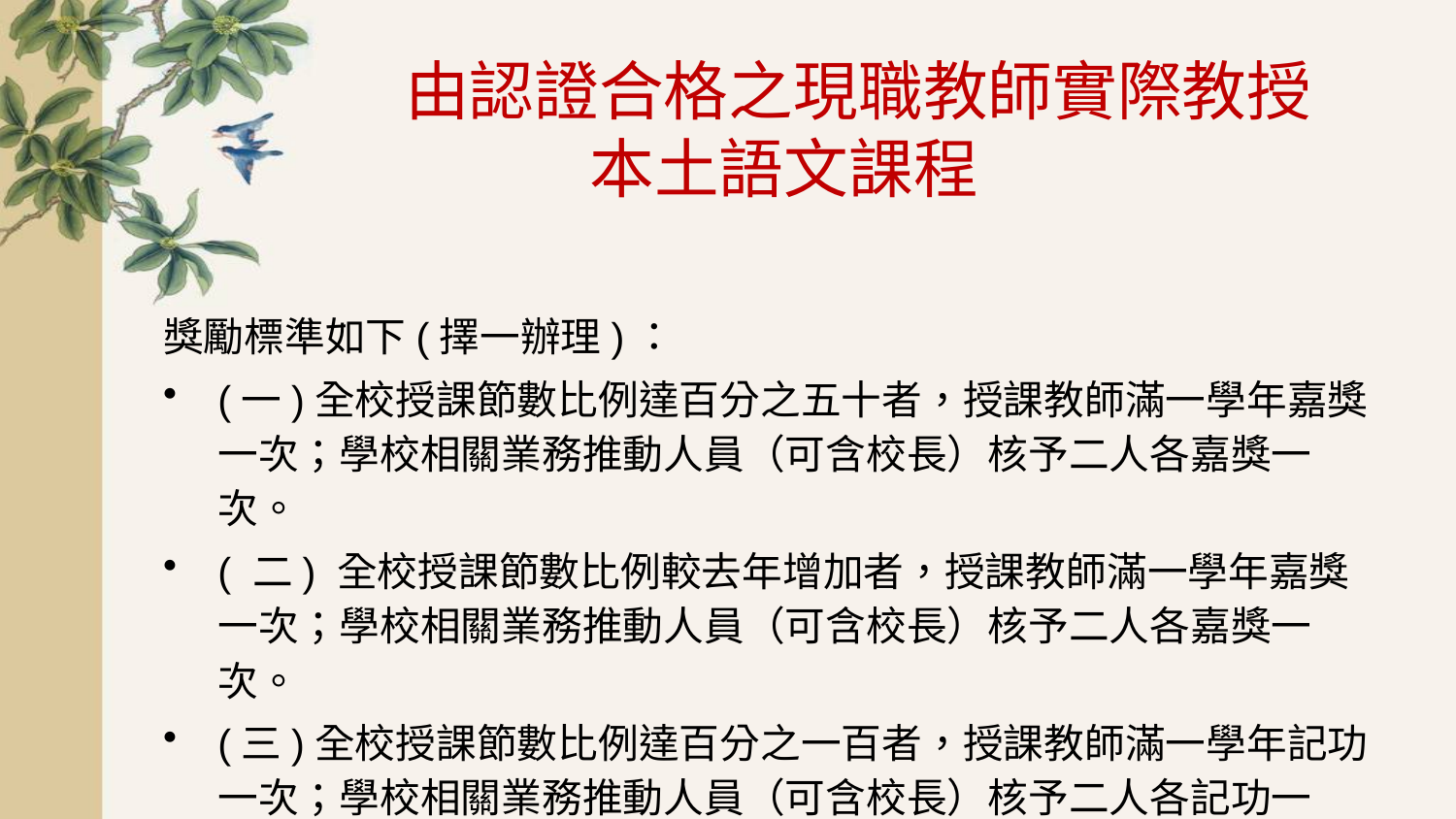

# 由認證合格之現職教師實際教授 本土語文課程
獎勵標準如下(擇一辦理)：
(一)全校授課節數比例達百分之五十者，授課教師滿一學年嘉獎一次；學校相關業務推動人員（可含校長）核予二人各嘉獎一次。
( 二) 全校授課節數比例較去年增加者，授課教師滿一學年嘉獎一次；學校相關業務推動人員（可含校長）核予二人各嘉獎一次。
(三)全校授課節數比例達百分之一百者，授課教師滿一學年記功一次；學校相關業務推動人員（可含校長）核予二人各記功一次。